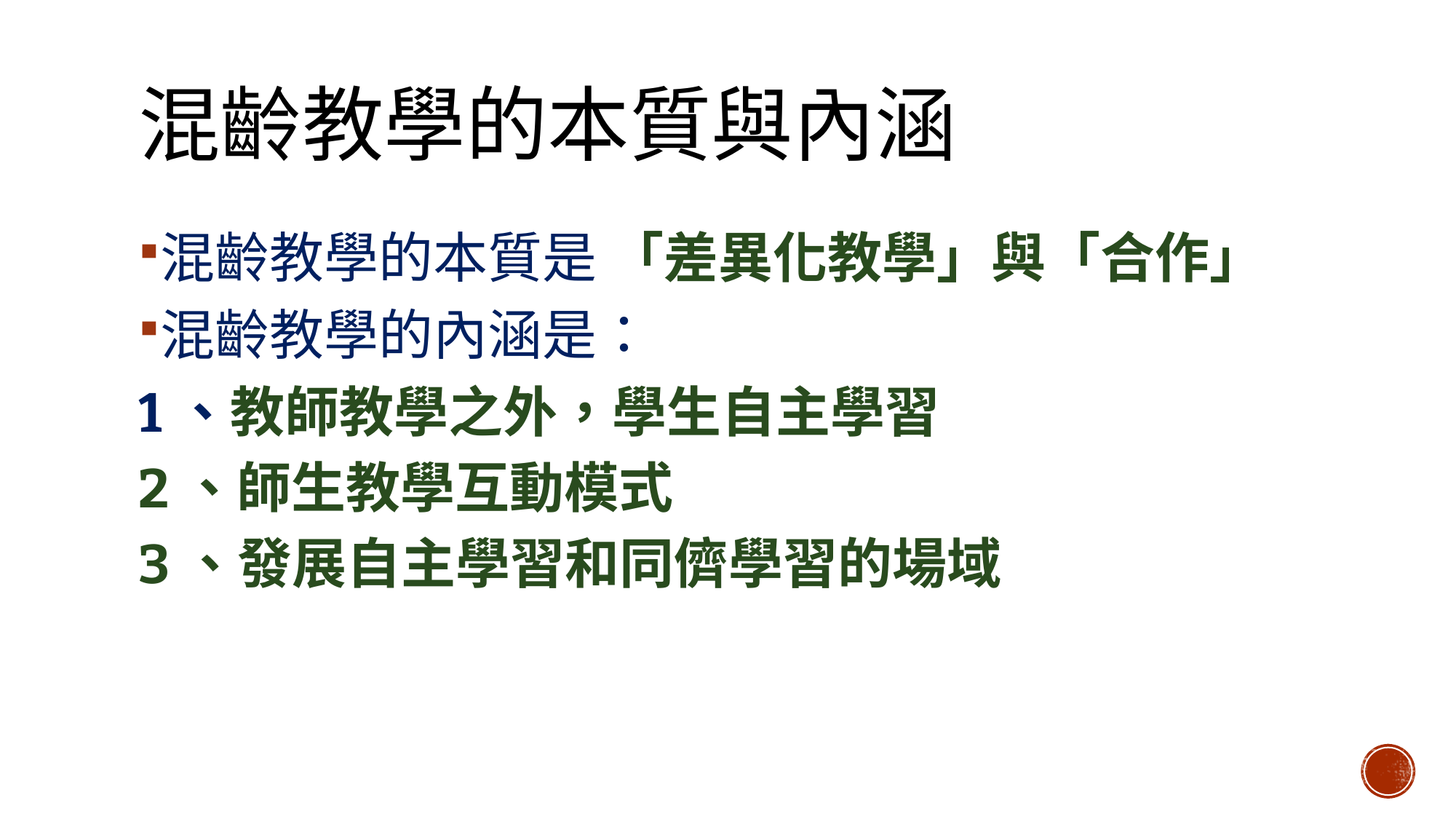

# 混齡教學的本質與內涵
混齡教學的本質是 「差異化教學」與「合作」
混齡教學的內涵是：
1、教師教學之外，學生自主學習
2、師生教學互動模式
3、發展自主學習和同儕學習的場域